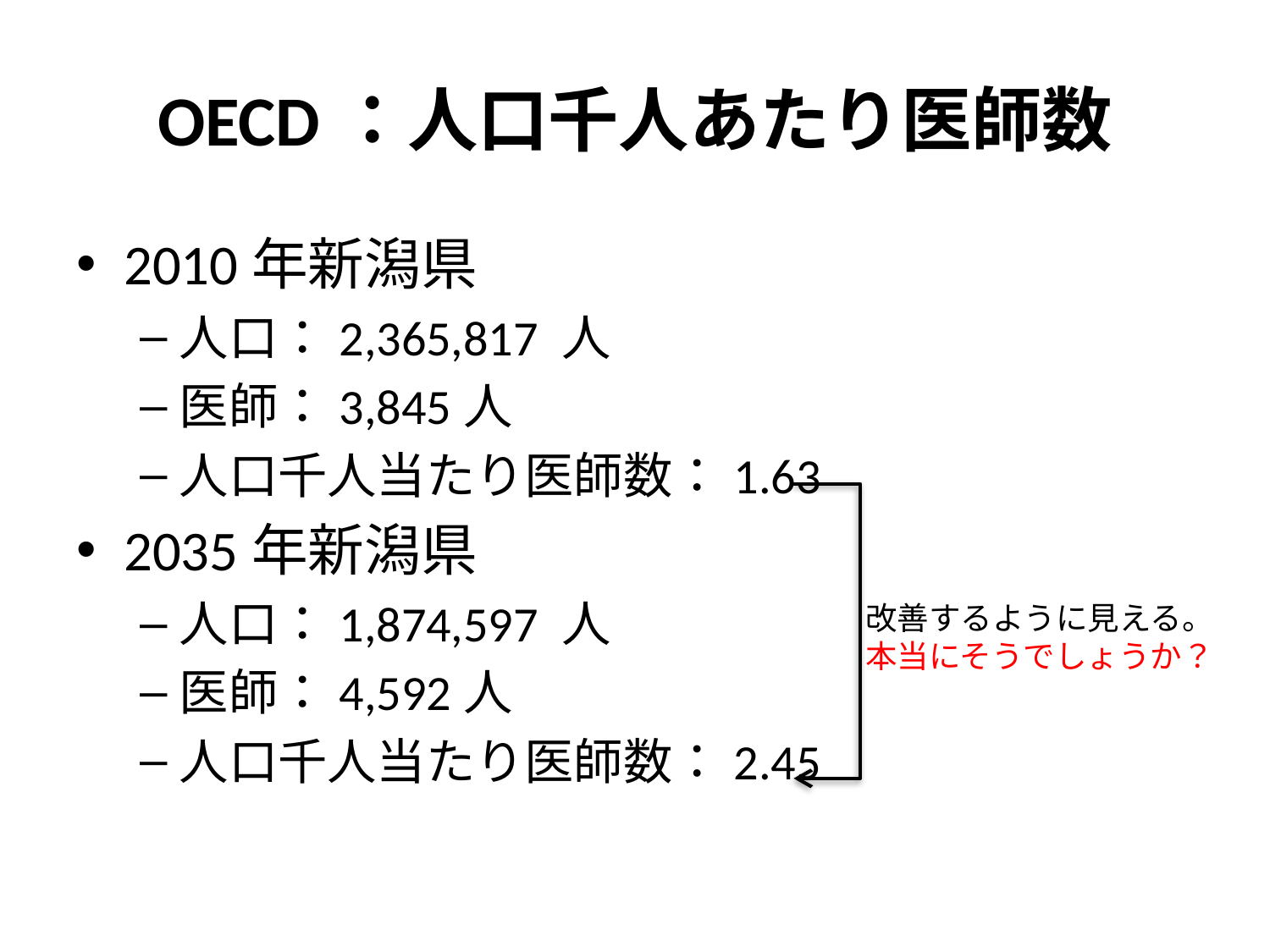

# OECD：人口千人あたり医師数
2010年新潟県
人口：2,365,817 人
医師：3,845人
人口千人当たり医師数：1.63
2035年新潟県
人口：1,874,597 人
医師：4,592人
人口千人当たり医師数：2.45

改善するように見える。
本当にそうでしょうか？